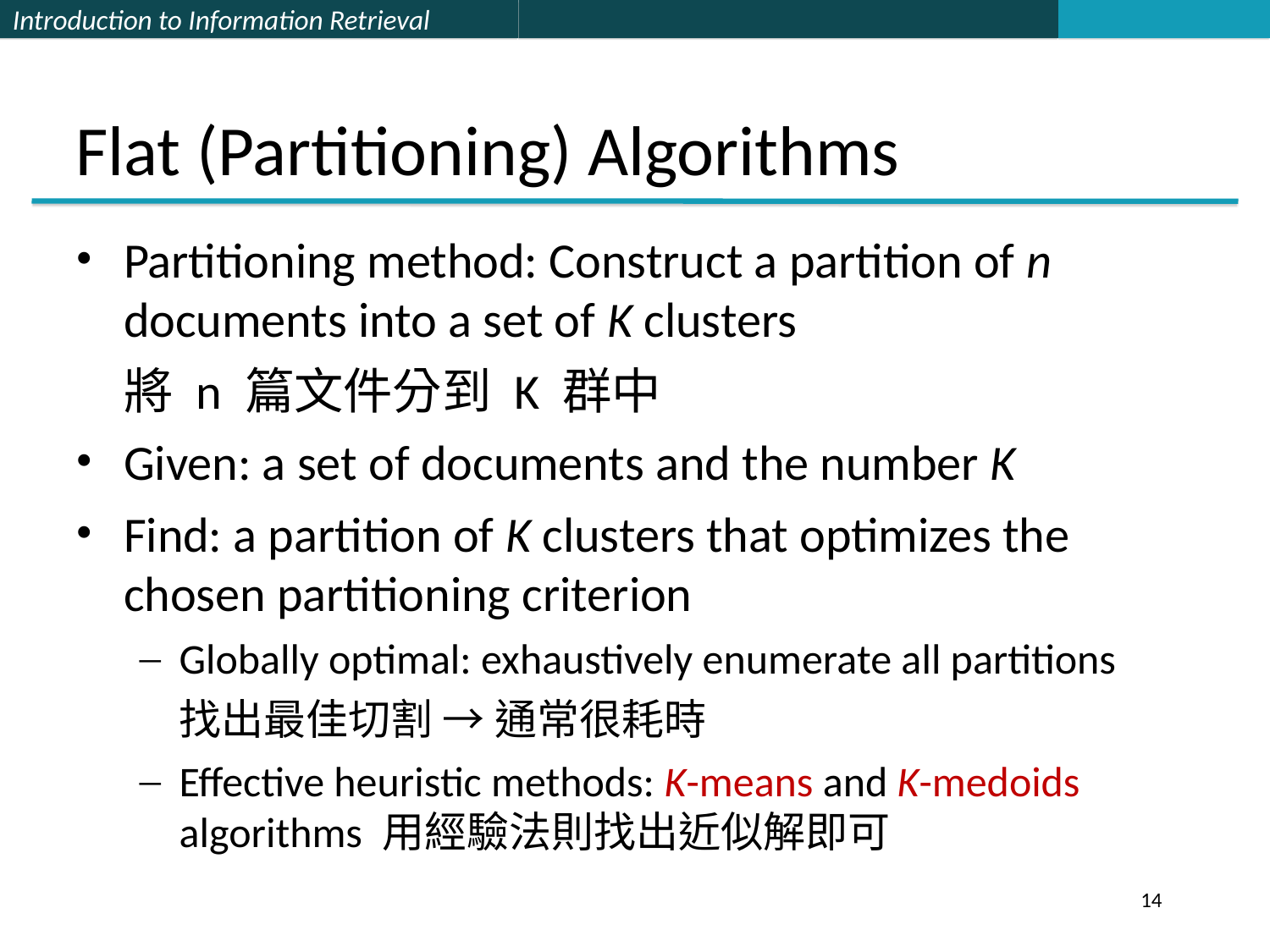

# Flat (Partitioning) Algorithms
Partitioning method: Construct a partition of n documents into a set of K clusters
	將 n 篇文件分到 K 群中
Given: a set of documents and the number K
Find: a partition of K clusters that optimizes the chosen partitioning criterion
Globally optimal: exhaustively enumerate all partitions
	找出最佳切割 → 通常很耗時
Effective heuristic methods: K-means and K-medoids algorithms 用經驗法則找出近似解即可
14